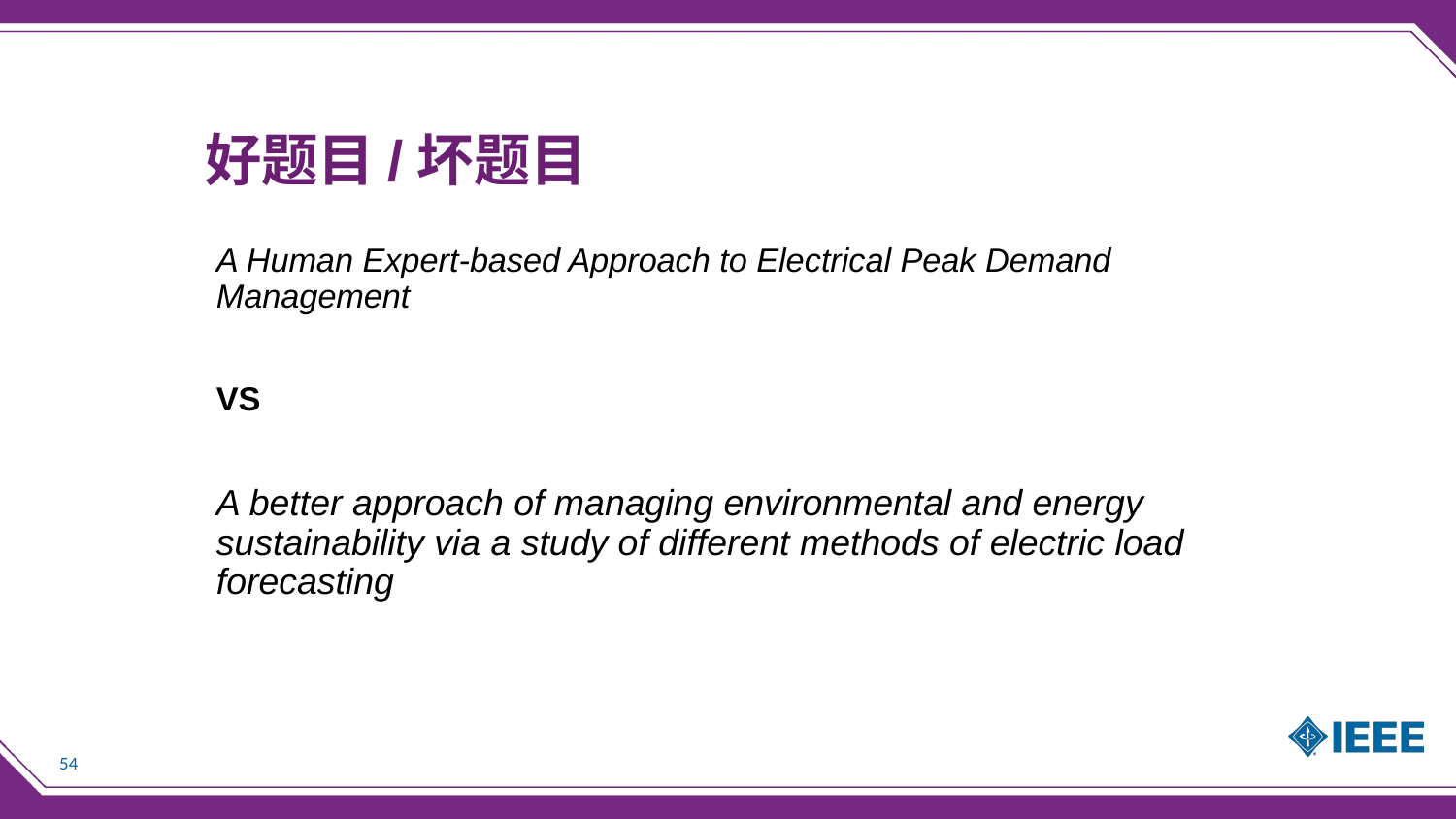

# 好题目/坏题目
A Human Expert-based Approach to Electrical Peak Demand Management

VS

A better approach of managing environmental and energy sustainability via a study of different methods of electric load forecasting
54